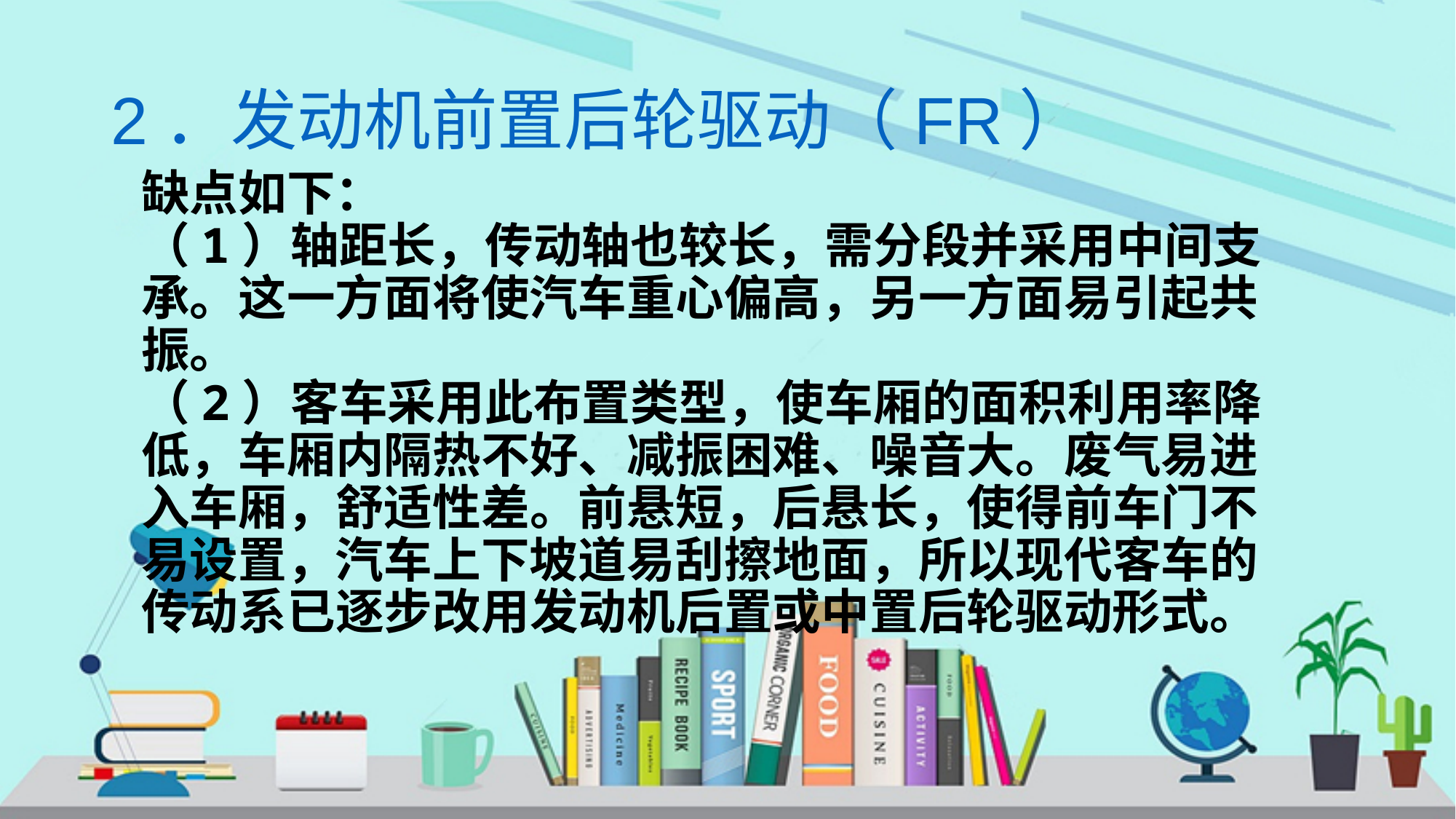

# 2．发动机前置后轮驱动（FR）
缺点如下：
（1）轴距长，传动轴也较长，需分段并采用中间支承。这一方面将使汽车重心偏高，另一方面易引起共振。
（2）客车采用此布置类型，使车厢的面积利用率降低，车厢内隔热不好、减振困难、噪音大。废气易进入车厢，舒适性差。前悬短，后悬长，使得前车门不易设置，汽车上下坡道易刮擦地面，所以现代客车的传动系已逐步改用发动机后置或中置后轮驱动形式。